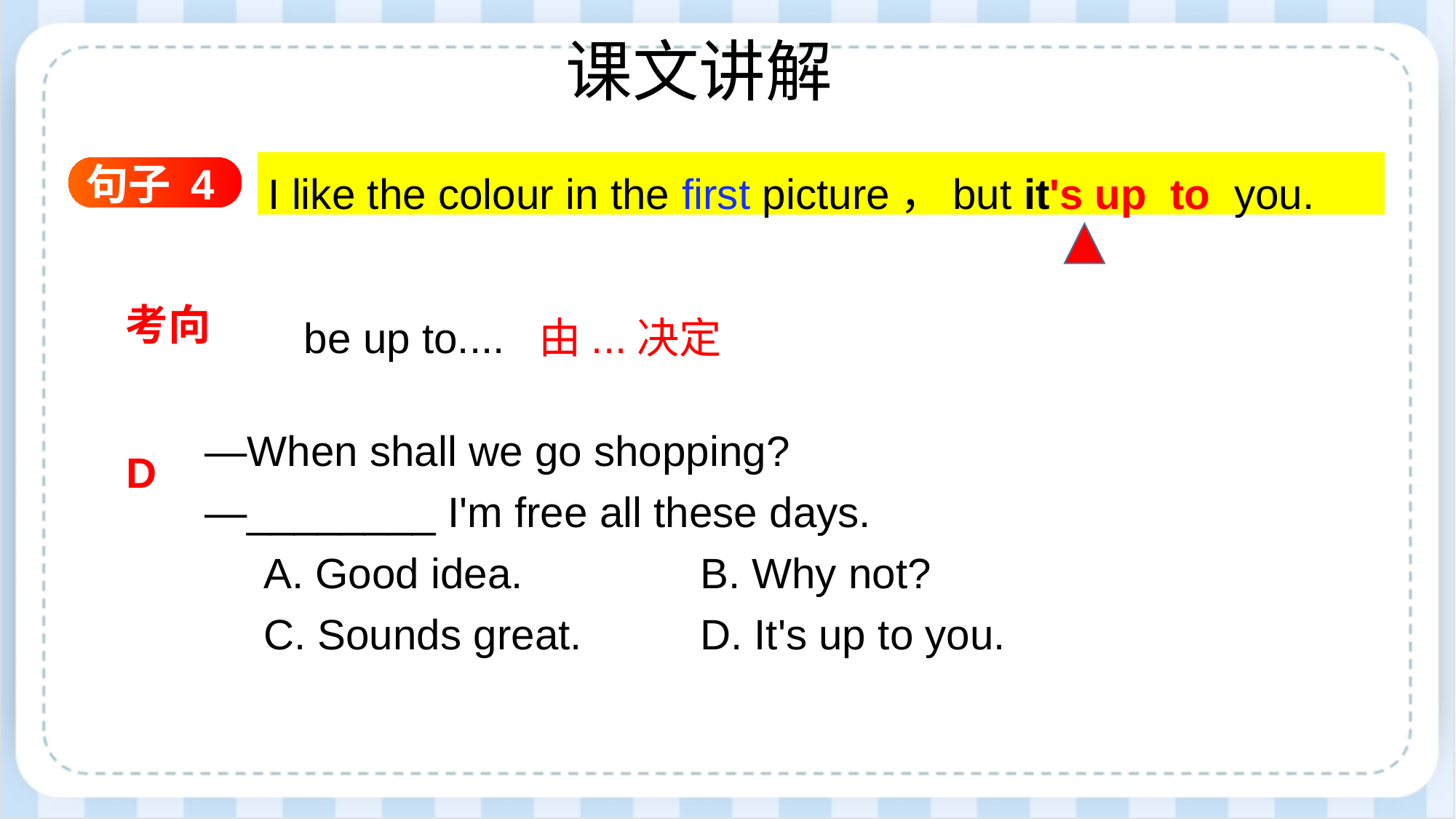

课文讲解
句子 4

I like the colour in the first picture，but it's up  to  you.

be up to....  由...决定
考向
 —When shall we go shopping?
 —________ I'm free all these days.
      A. Good idea.  	      B. Why not?
      C. Sounds great.  	      D. It's up to you.
D